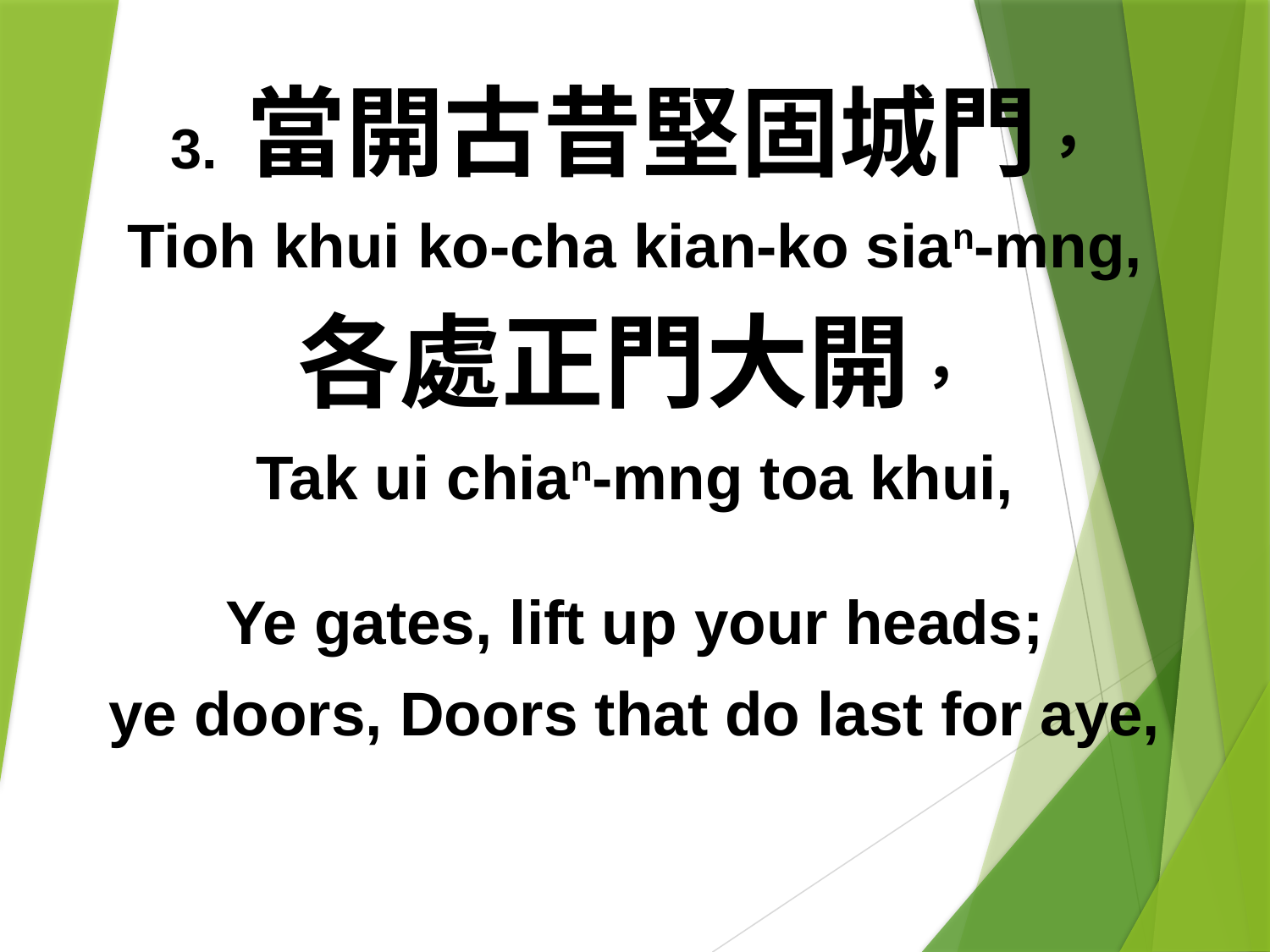

3. 當開古昔堅固城門，
Tioh khui ko-cha kian-ko sian-mng,
各處正門大開，
Tak ui chian-mng toa khui,

Ye gates, lift up your heads;
ye doors, Doors that do last for aye,